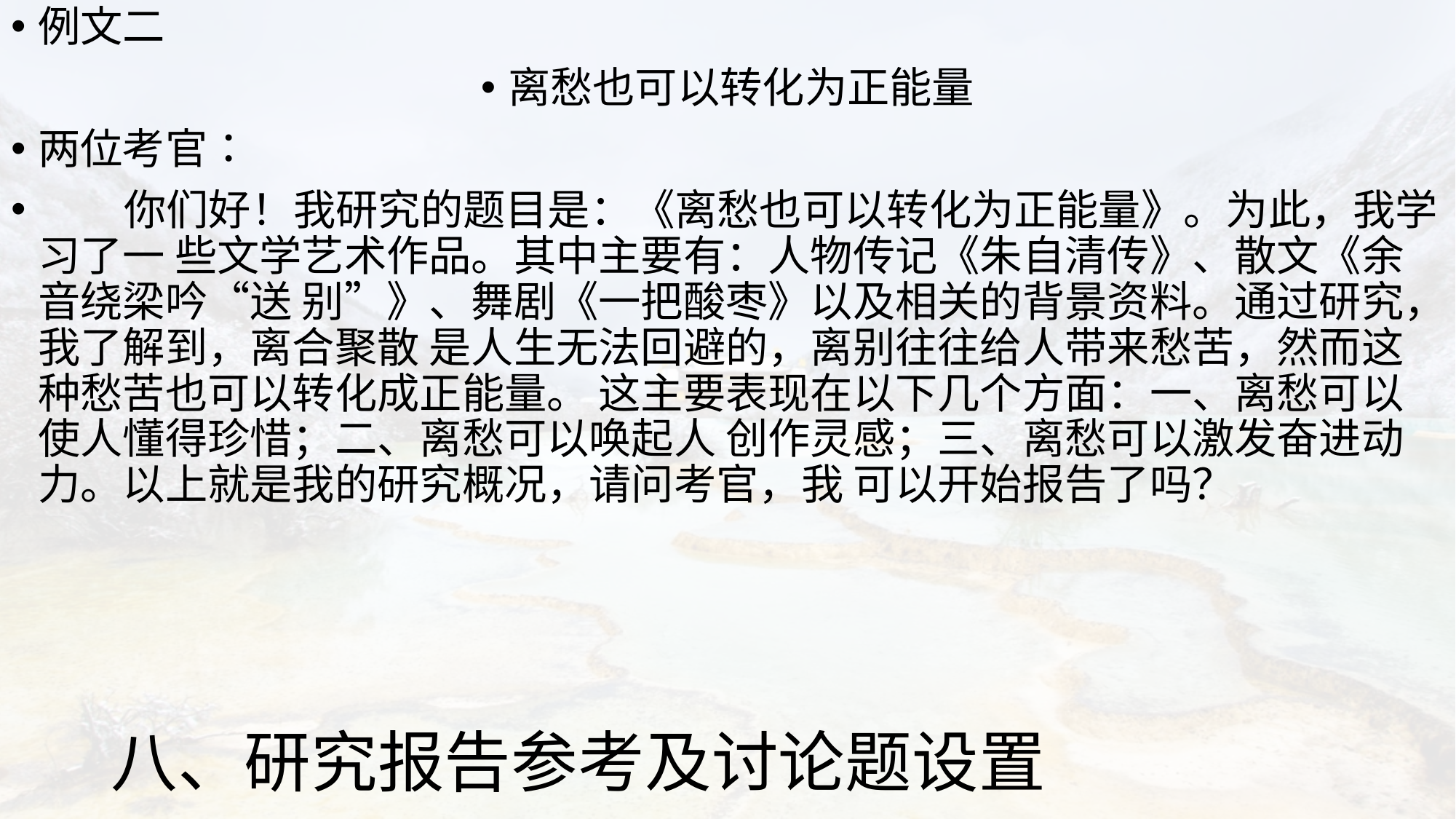

例文二
离愁也可以转化为正能量
两位考官：
        你们好！我研究的题目是：《离愁也可以转化为正能量》。为此，我学习了一 些文学艺术作品。其中主要有：人物传记《朱自清传》、散文《余音绕梁吟“送 别”》、舞剧《一把酸枣》以及相关的背景资料。通过研究，我了解到，离合聚散 是人生无法回避的，离别往往给人带来愁苦，然而这种愁苦也可以转化成正能量。 这主要表现在以下几个方面：一、离愁可以使人懂得珍惜；二、离愁可以唤起人 创作灵感；三、离愁可以激发奋进动力。以上就是我的研究概况，请问考官，我 可以开始报告了吗？

# 八、研究报告参考及讨论题设置